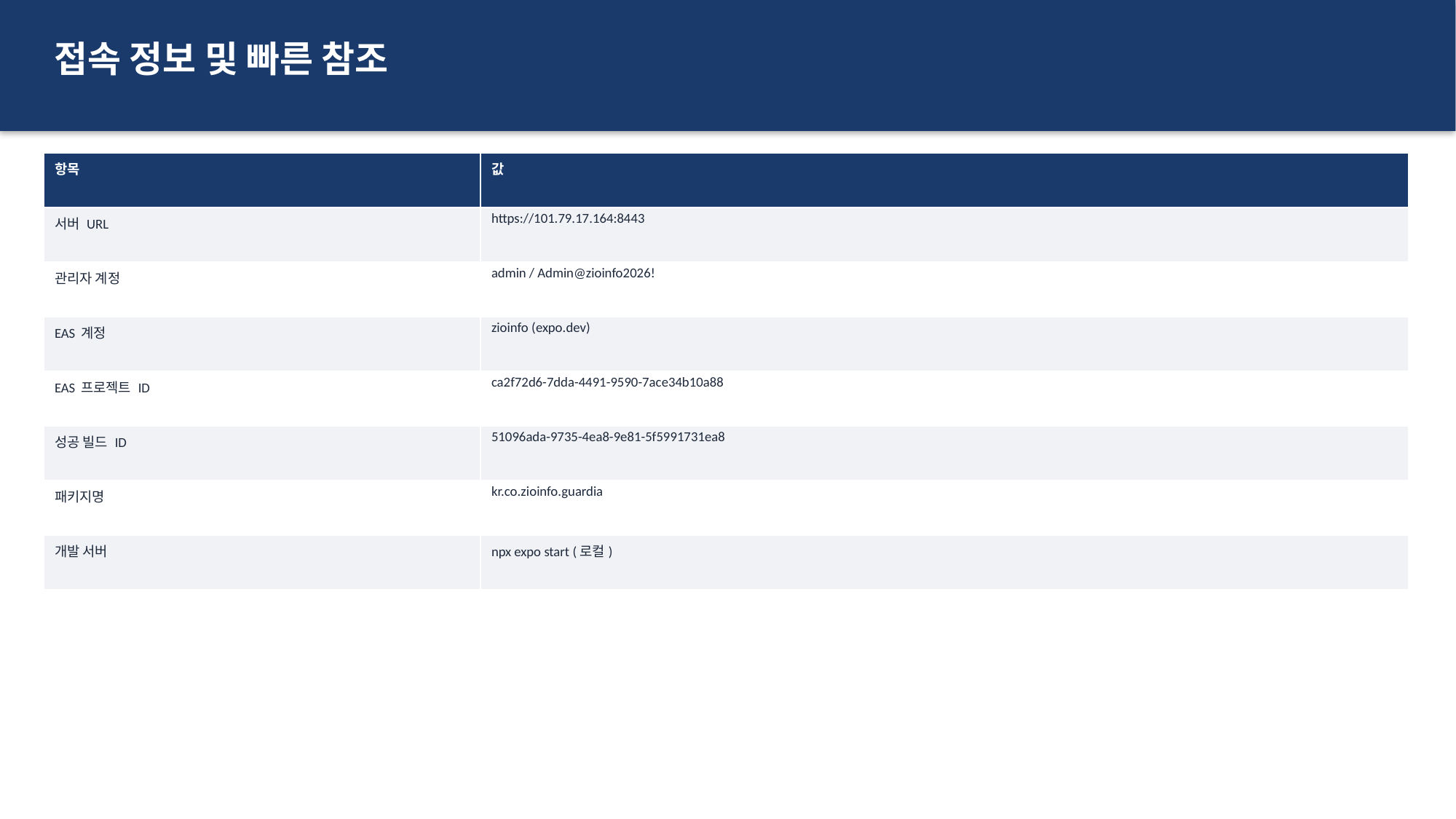

접속 정보 및 빠른 참조
| 항목 | 값 |
| --- | --- |
| 서버 URL | https://101.79.17.164:8443 |
| 관리자 계정 | admin / Admin@zioinfo2026! |
| EAS 계정 | zioinfo (expo.dev) |
| EAS 프로젝트 ID | ca2f72d6-7dda-4491-9590-7ace34b10a88 |
| 성공 빌드 ID | 51096ada-9735-4ea8-9e81-5f5991731ea8 |
| 패키지명 | kr.co.zioinfo.guardia |
| 개발 서버 | npx expo start (로컬) |